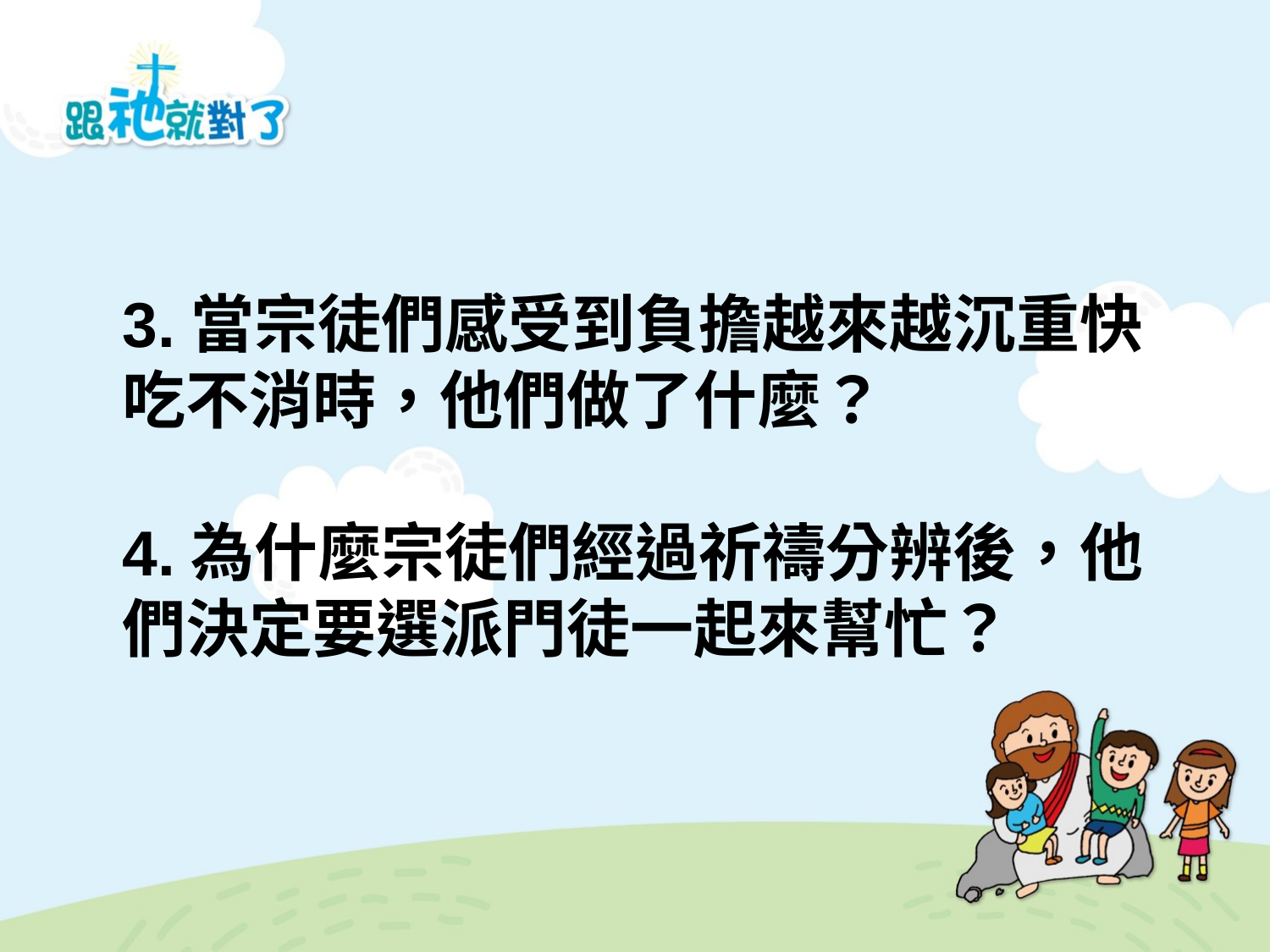

3.當宗徒們感受到負擔越來越沉重快吃不消時，他們做了什麼？

4.為什麼宗徒們經過祈禱分辨後，他們決定要選派門徒一起來幫忙？